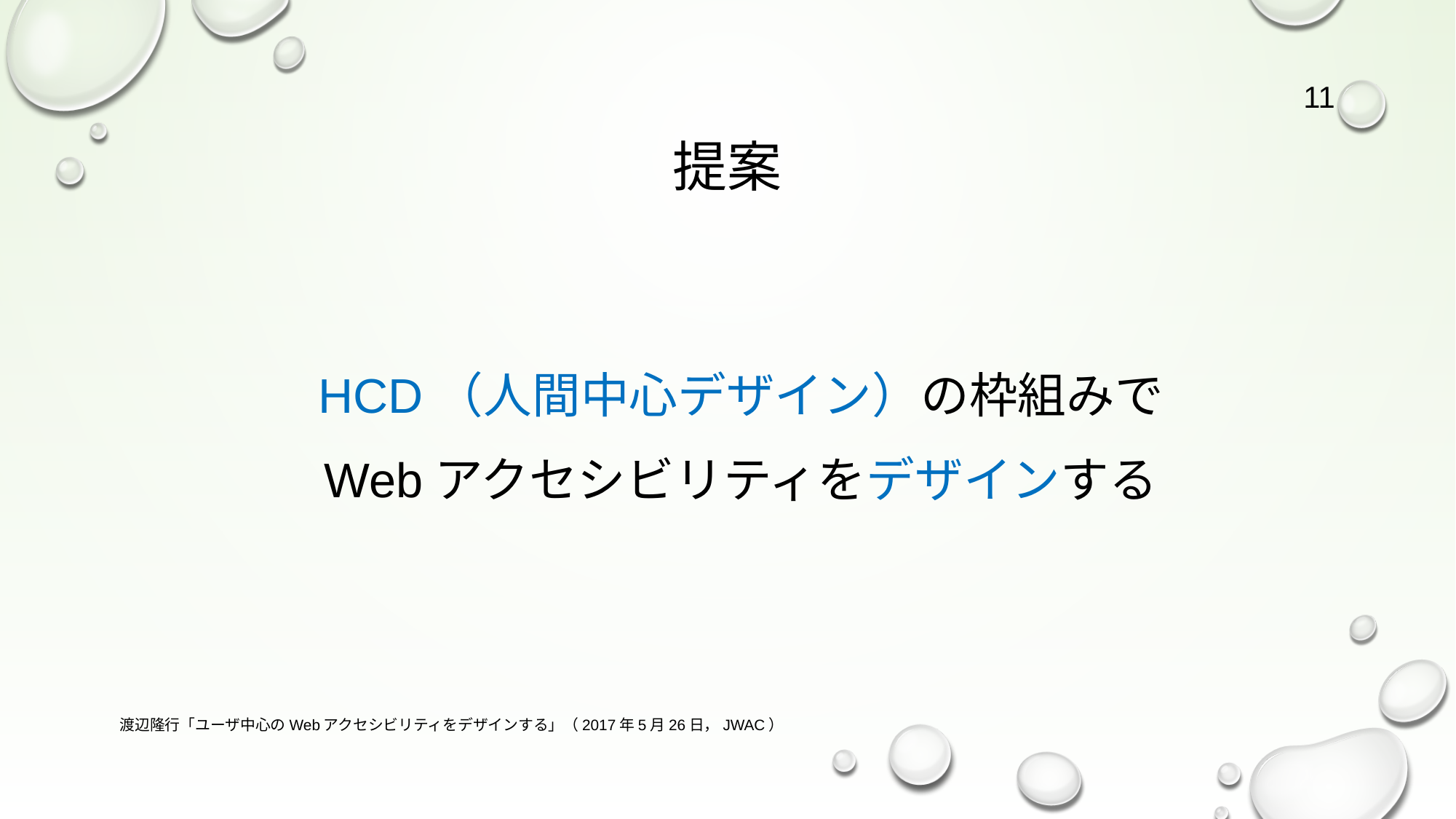

# 提案
11
HCD（人間中心デザイン）の枠組みで
Webアクセシビリティをデザインする
渡辺隆行「ユーザ中心のWebアクセシビリティをデザインする」（2017年5月26日，JWAC）